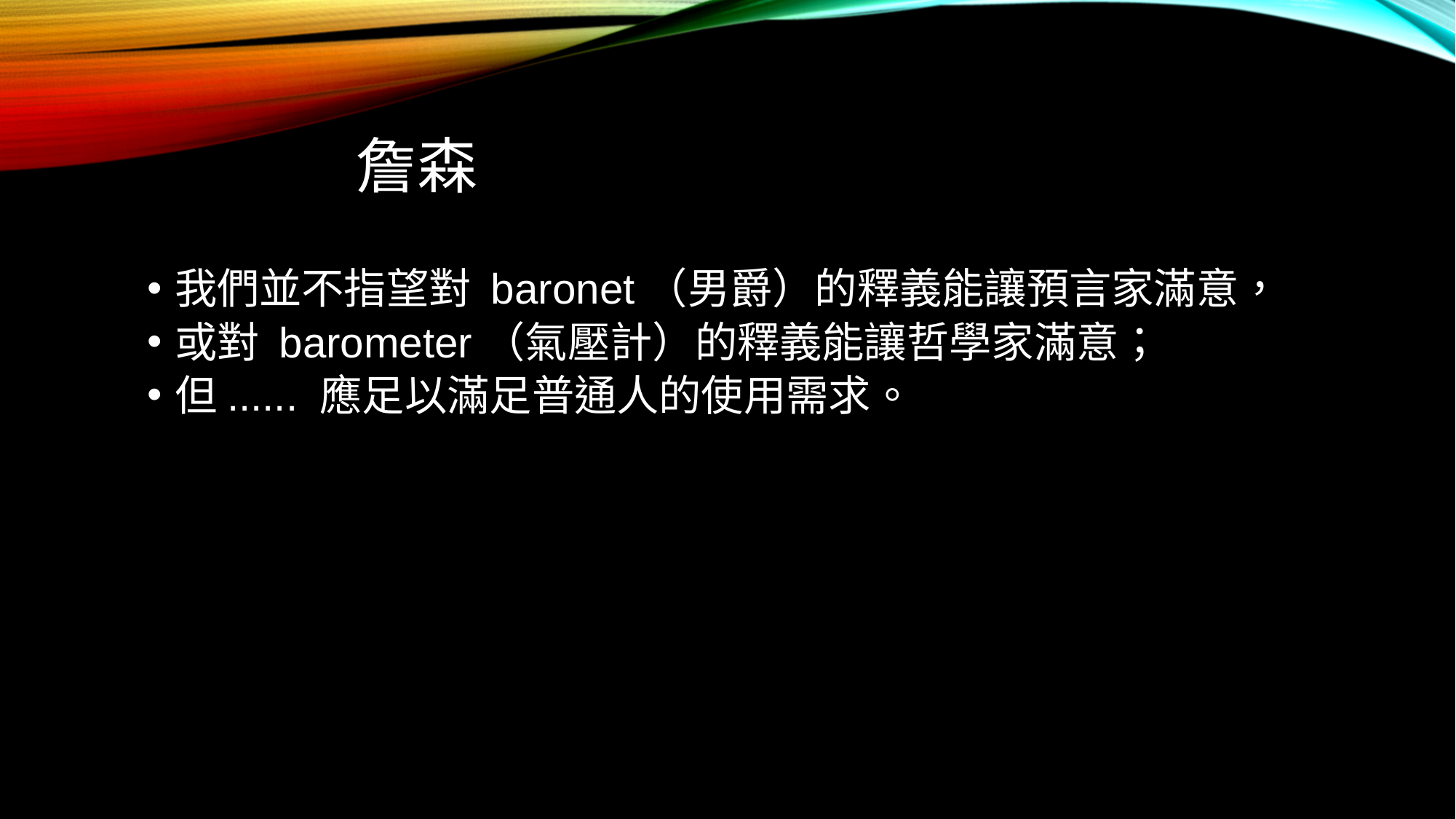

# 詹森
我們並不指望對 baronet（男爵）的釋義能讓預言家滿意，
或對 barometer（氣壓計）的釋義能讓哲學家滿意；
但...... 應足以滿足普通人的使用需求。